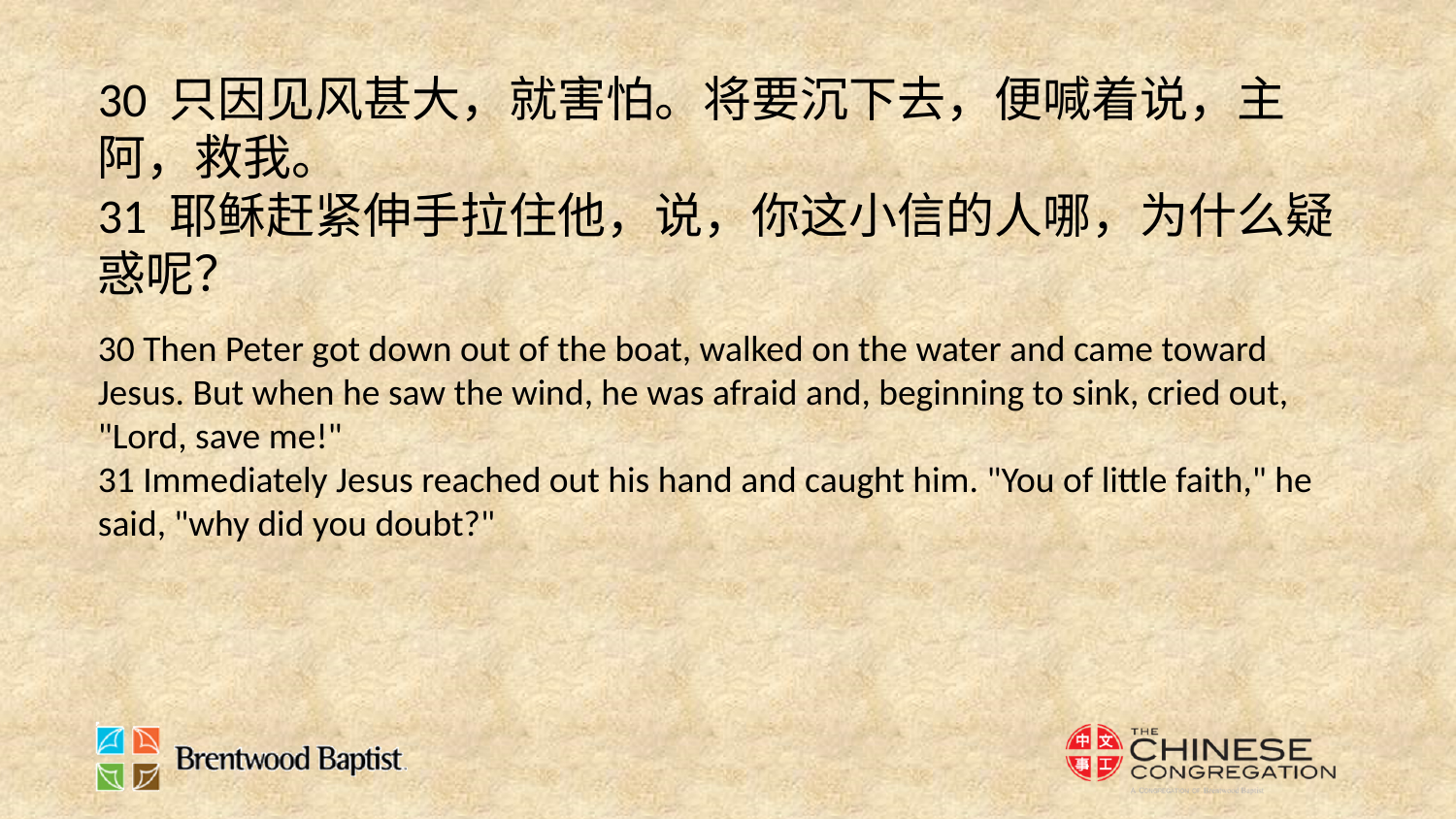

30 只因见风甚大，就害怕。将要沉下去，便喊着说，主阿，救我。
31 耶稣赶紧伸手拉住他，说，你这小信的人哪，为什么疑惑呢？

30 Then Peter got down out of the boat, walked on the water and came toward Jesus. But when he saw the wind, he was afraid and, beginning to sink, cried out, "Lord, save me!"
31 Immediately Jesus reached out his hand and caught him. "You of little faith," he said, "why did you doubt?"